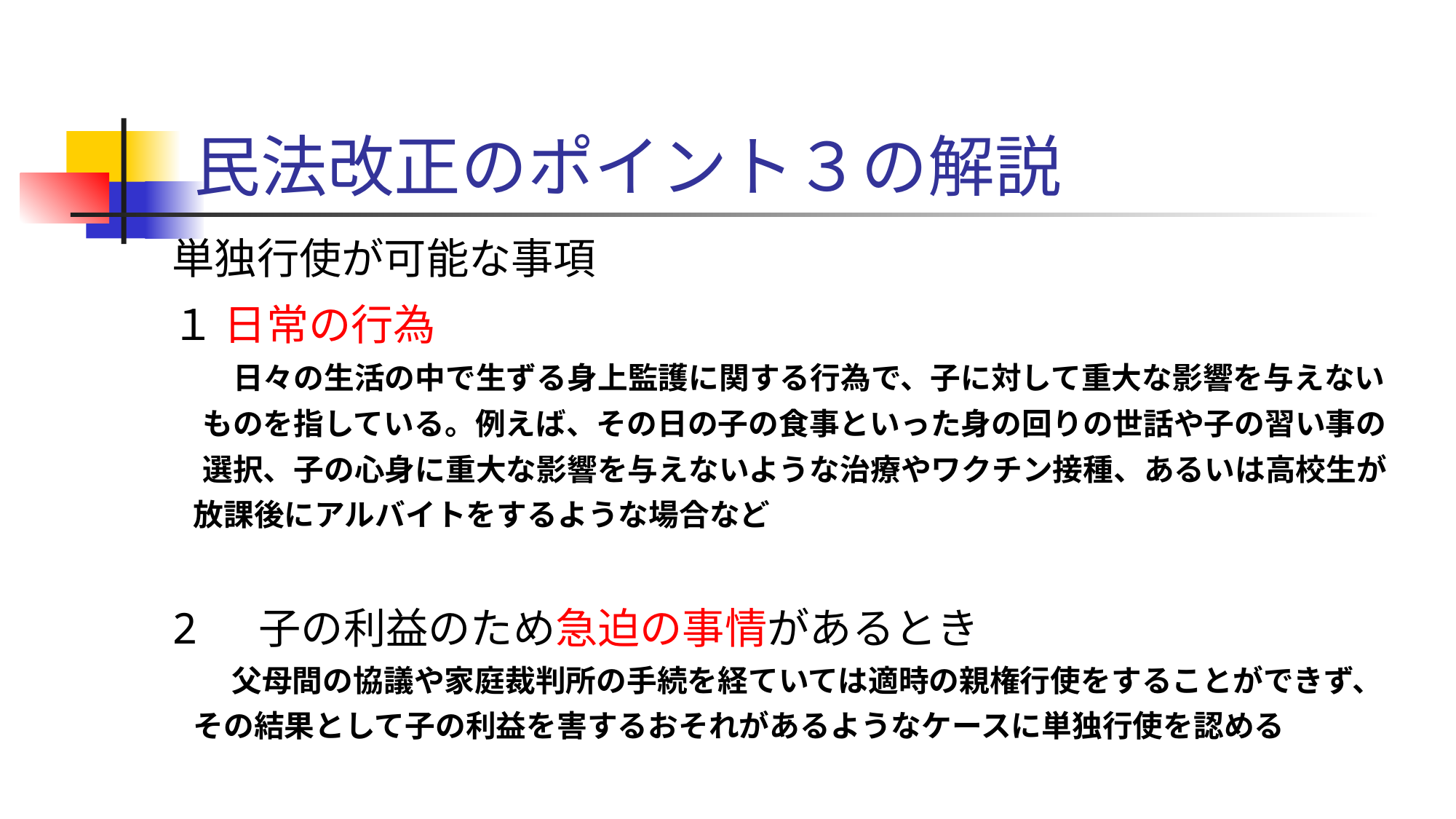

# 民法改正のポイント３の解説
単独行使が可能な事項
１ 日常の行為
　　⽇々の⽣活の中で⽣ずる⾝上監護に関する⾏為で、⼦に対して重⼤な影響を与えない
　ものを指している。例えば、その⽇の⼦の⾷事といった⾝の回りの世話や⼦の習い事の
　選択、子の⼼⾝に重⼤な影響を与えないような治療やワクチン接種、あるいは⾼校⽣が
  放課後にアルバイトをするような場合など

2  子の利益のため急迫の事情があるとき
 　　⽗⺟間の協議や家庭裁判所の⼿続を経ていては適時の親権行使をすることができず、
  その結果として⼦の利益を害するおそれがあるようなケースに単独⾏使を認める